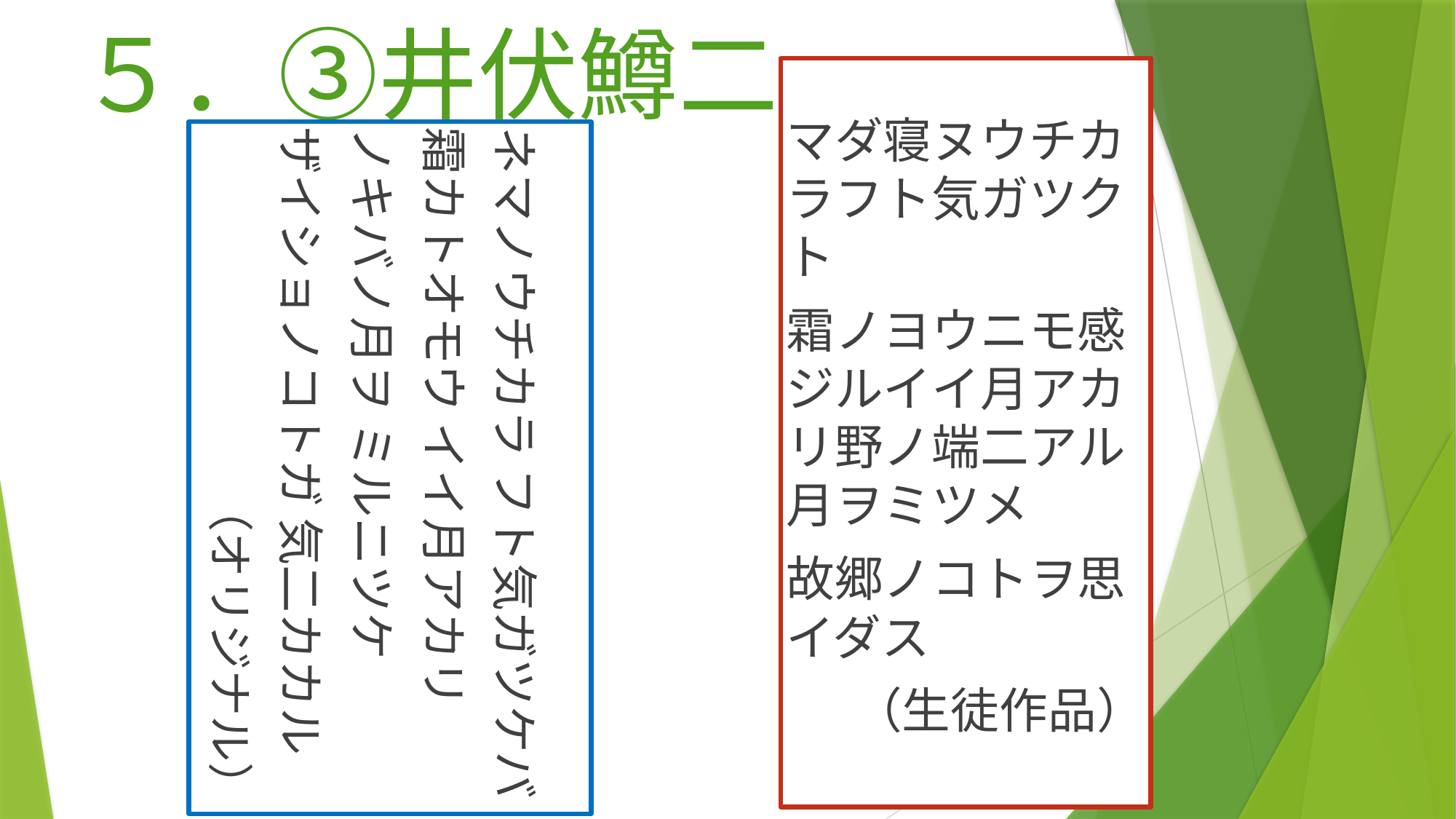

# ５．③井伏鱒二

マダ寝ヌウチカラフト気ガツクト
霜ノヨウニモ感ジルイイ月アカリ野ノ端二アル月ヲミツメ
故郷ノコトヲ思イダス
（生徒作品）

ネマノウチカラ フト気ガツケバ
霜カトオモウ イイ月アカリ
ノキバノ月ヲ ミルニツケ
ザイショノコトガ 気二カカル
（オリジナル）